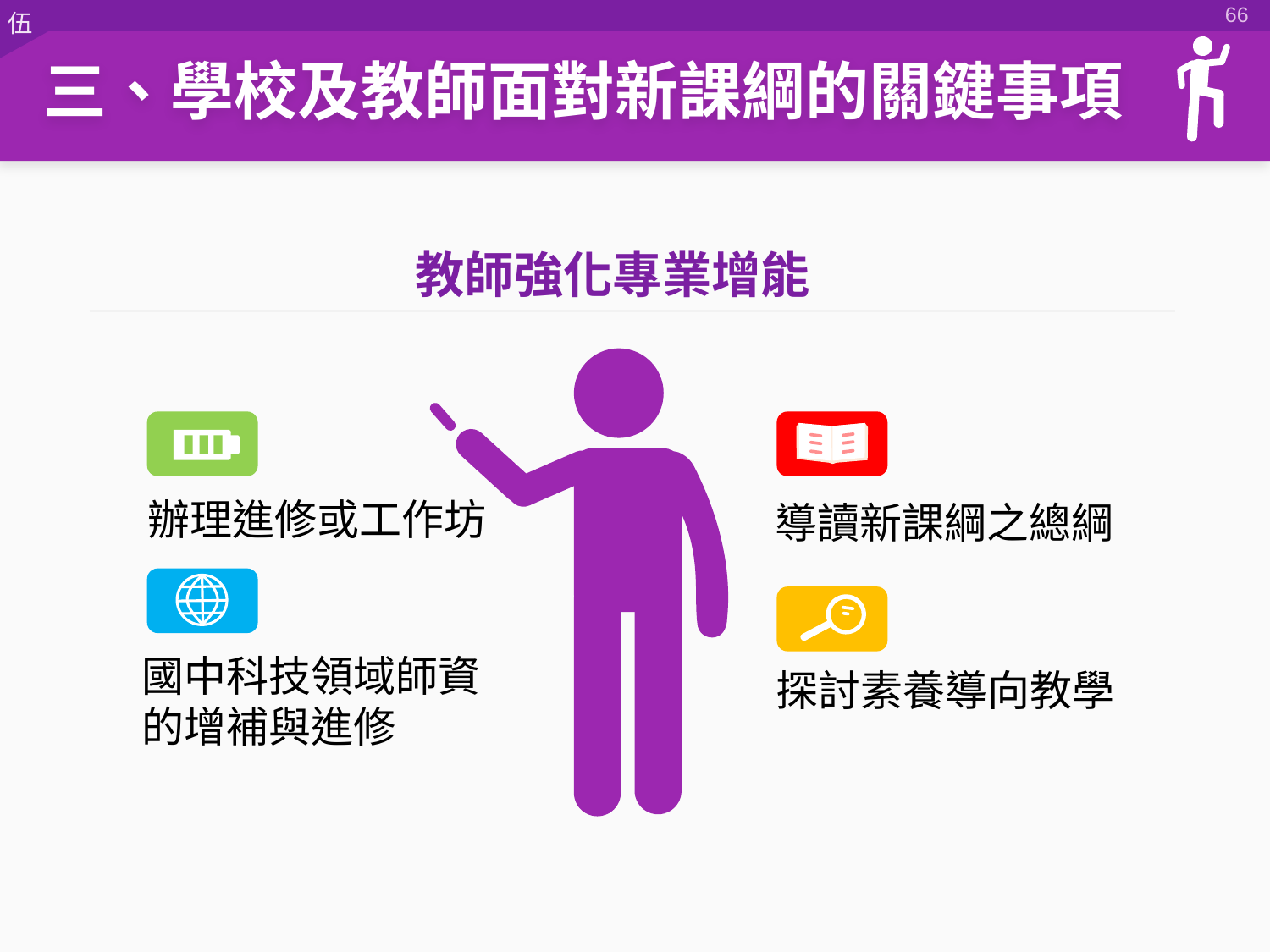

66
三、學校及教師面對新課綱的關鍵事項

教師強化專業增能

辦理進修或工作坊

導讀新課綱之總綱

國中科技領域師資
的增補與進修

探討素養導向教學